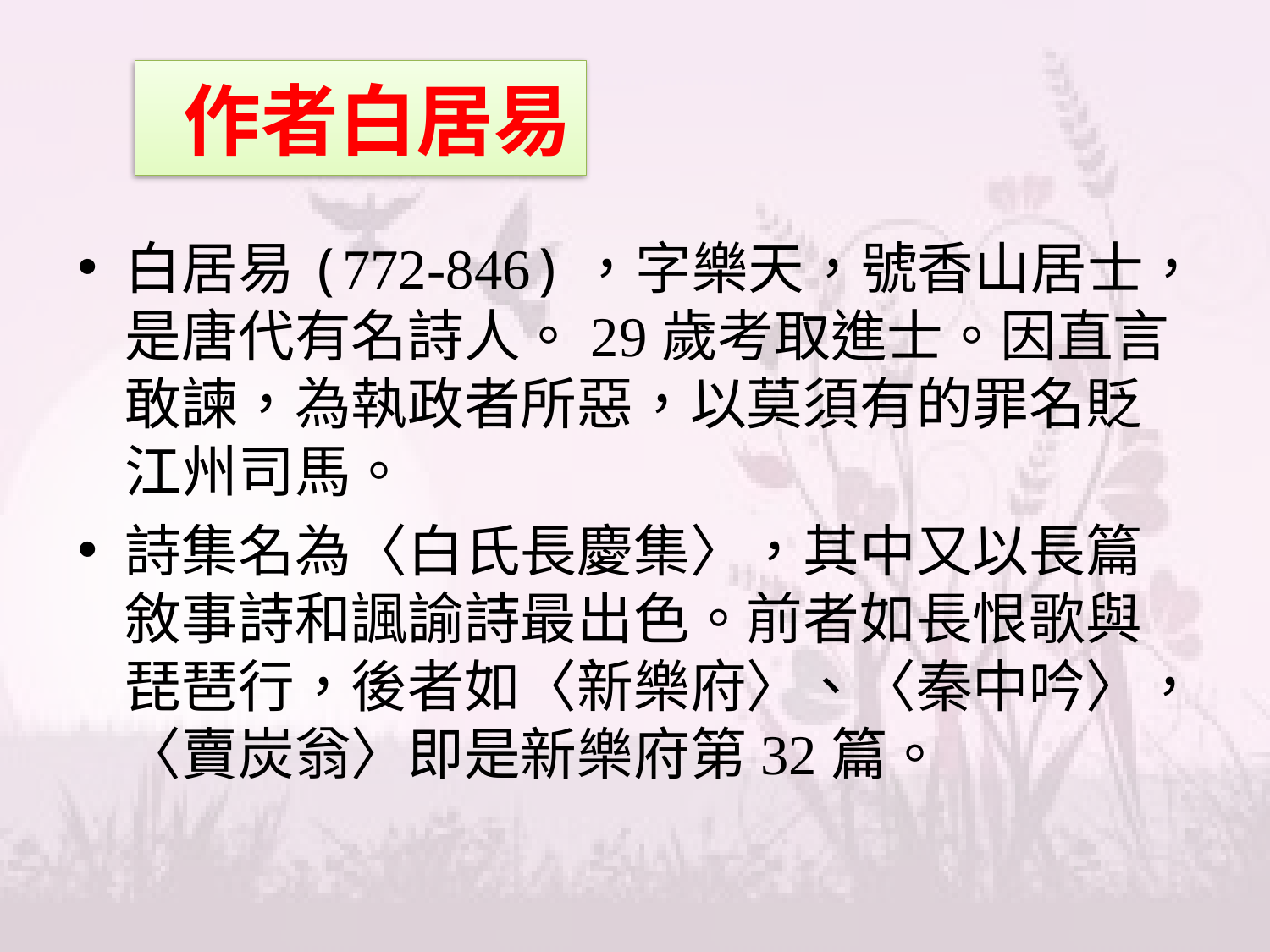

# 作者白居易
白居易(772-846)，字樂天，號香山居士，是唐代有名詩人。29歲考取進士。因直言敢諫，為執政者所惡，以莫須有的罪名貶江州司馬。
詩集名為〈白氏長慶集〉，其中又以長篇敘事詩和諷諭詩最出色。前者如長恨歌與琵琶行，後者如〈新樂府〉、〈秦中吟〉，〈賣炭翁〉即是新樂府第32篇。

4